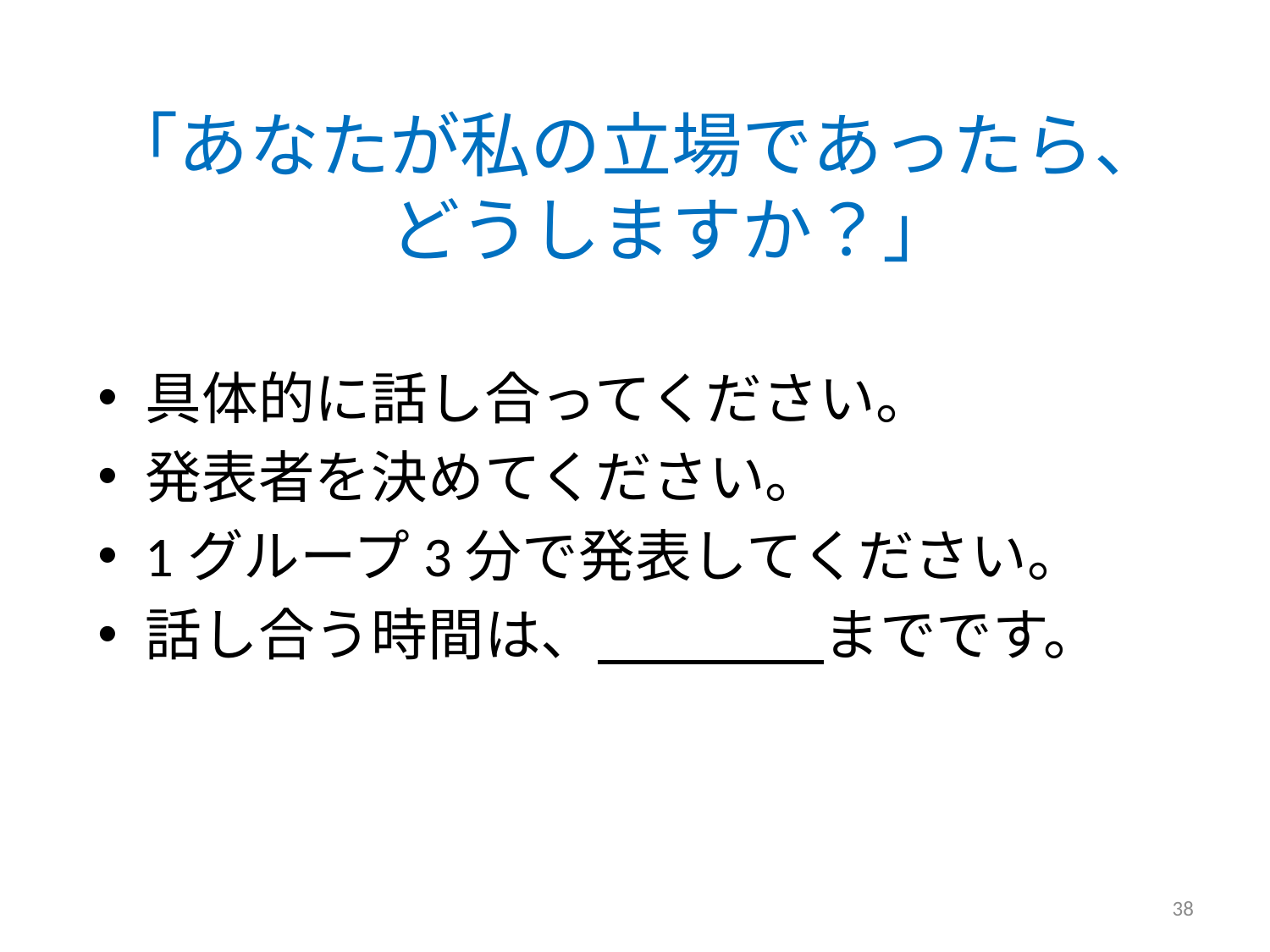

# 「あなたが私の立場であったら、 　どうしますか？」
具体的に話し合ってください。
発表者を決めてください。
1グループ3分で発表してください。
話し合う時間は、　　　　までです。

38